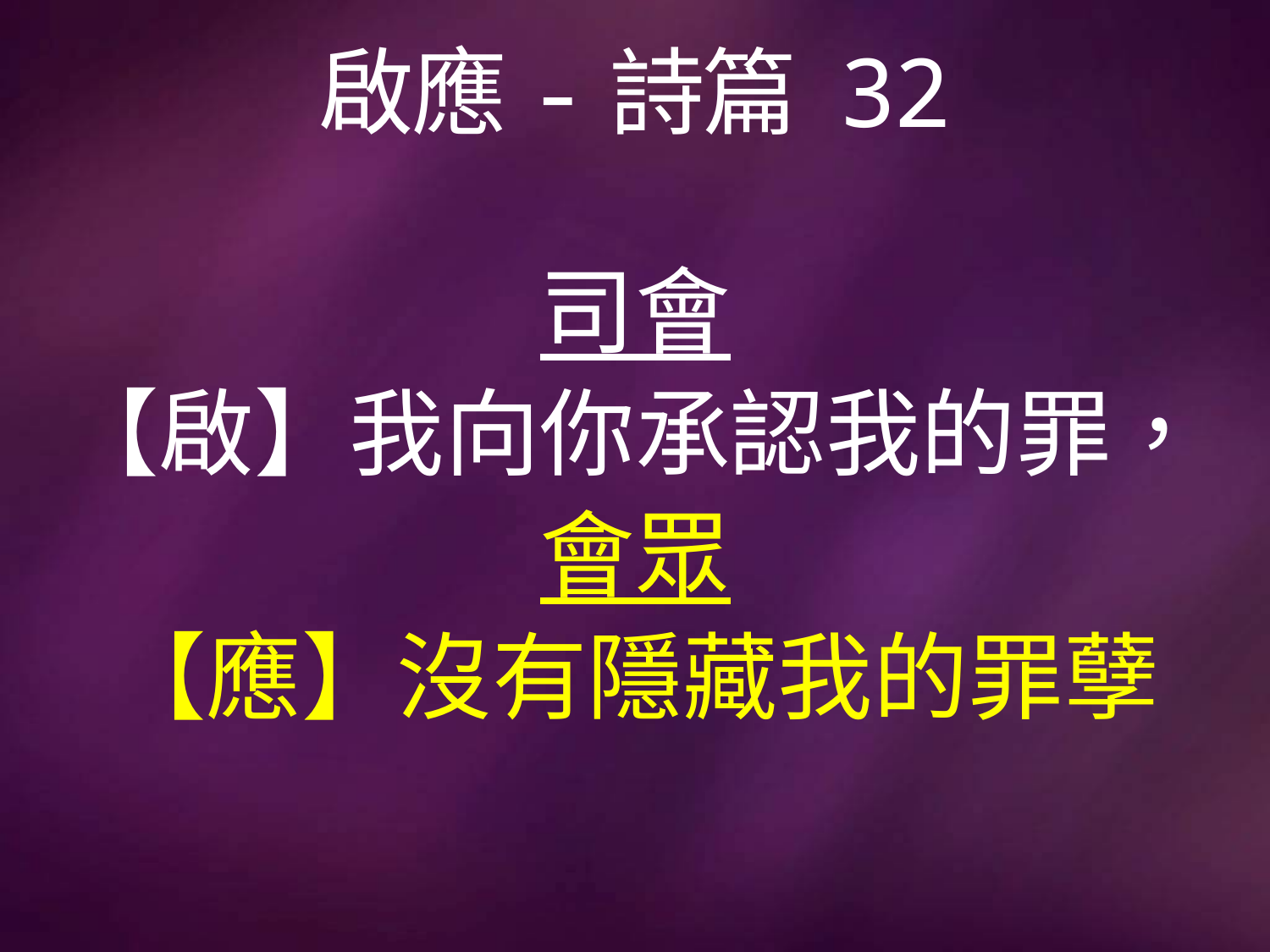

# 啟應-詩篇 32
司會
【啟】我向你承認我的罪，
會眾
【應】沒有隱藏我的罪孽